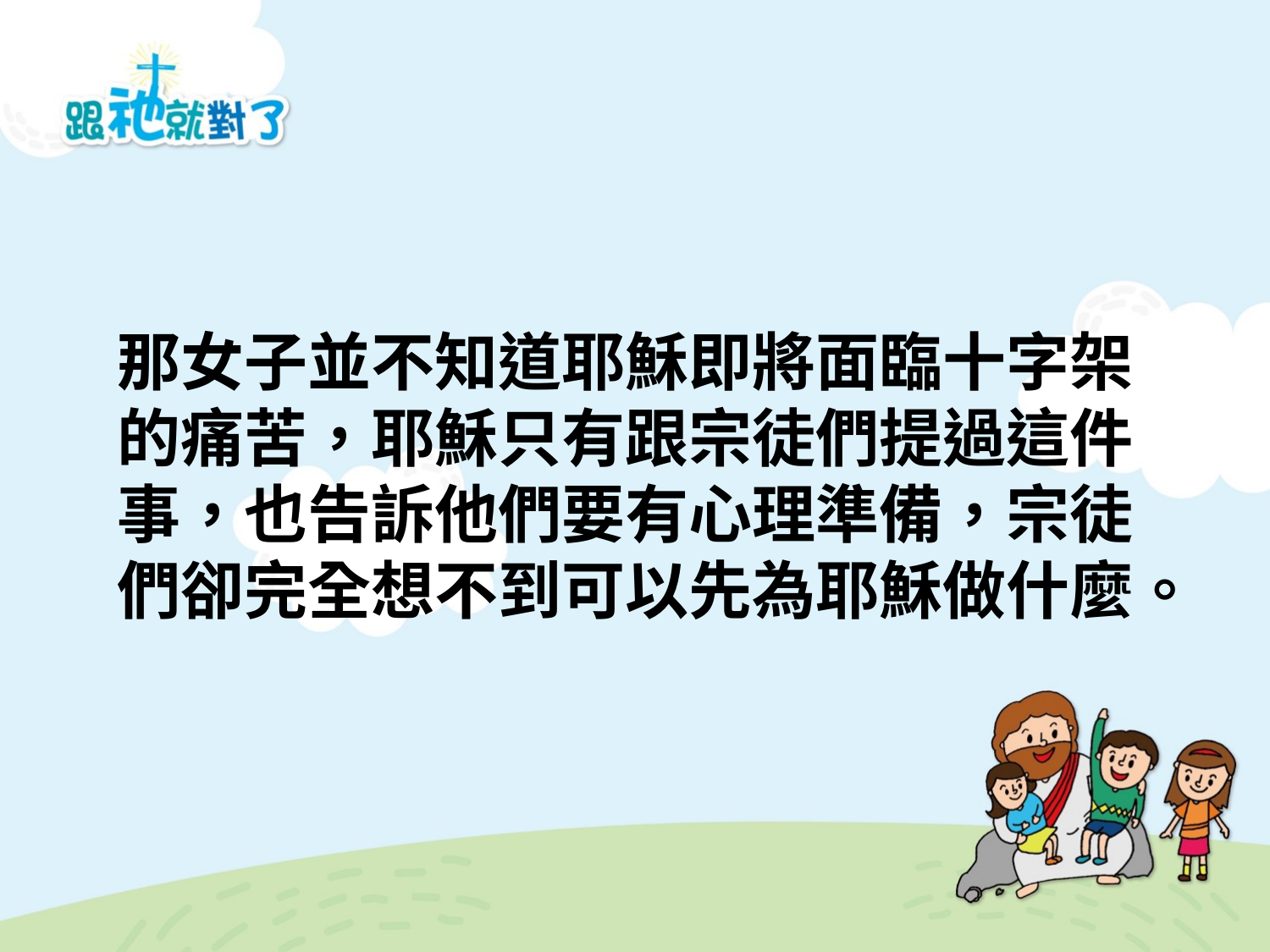

那女子並不知道耶穌即將面臨十字架的痛苦，耶穌只有跟宗徒們提過這件事，也告訴他們要有心理準備，宗徒們卻完全想不到可以先為耶穌做什麼。